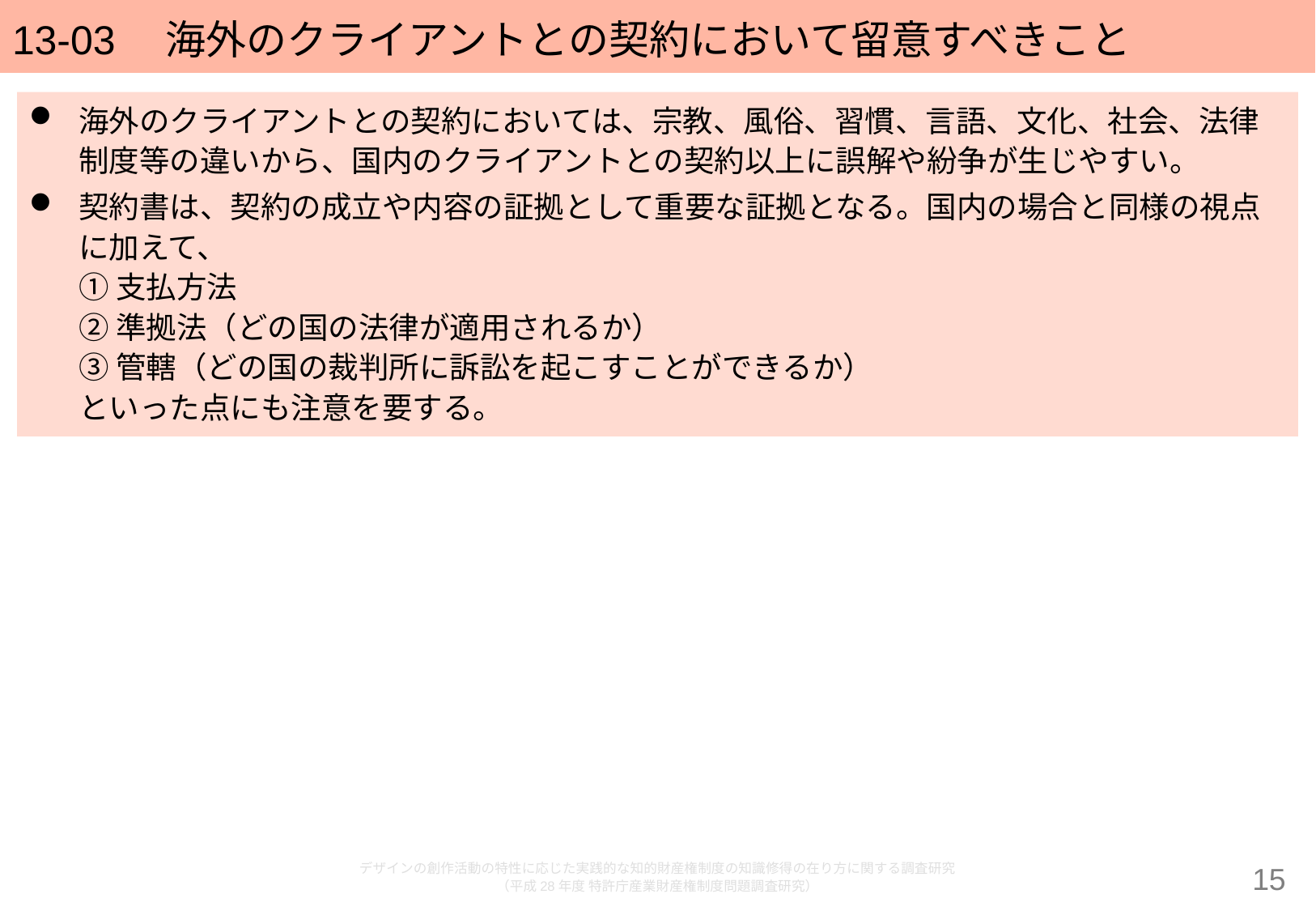

# 13-03　海外のクライアントとの契約において留意すべきこと
海外のクライアントとの契約においては、宗教、風俗、習慣、言語、文化、社会、法律制度等の違いから、国内のクライアントとの契約以上に誤解や紛争が生じやすい。
契約書は、契約の成立や内容の証拠として重要な証拠となる。国内の場合と同様の視点に加えて、
① 支払方法
② 準拠法（どの国の法律が適用されるか）
③ 管轄（どの国の裁判所に訴訟を起こすことができるか）
といった点にも注意を要する。
デザインの創作活動の特性に応じた実践的な知的財産権制度の知識修得の在り方に関する調査研究
（平成28年度 特許庁産業財産権制度問題調査研究）
15